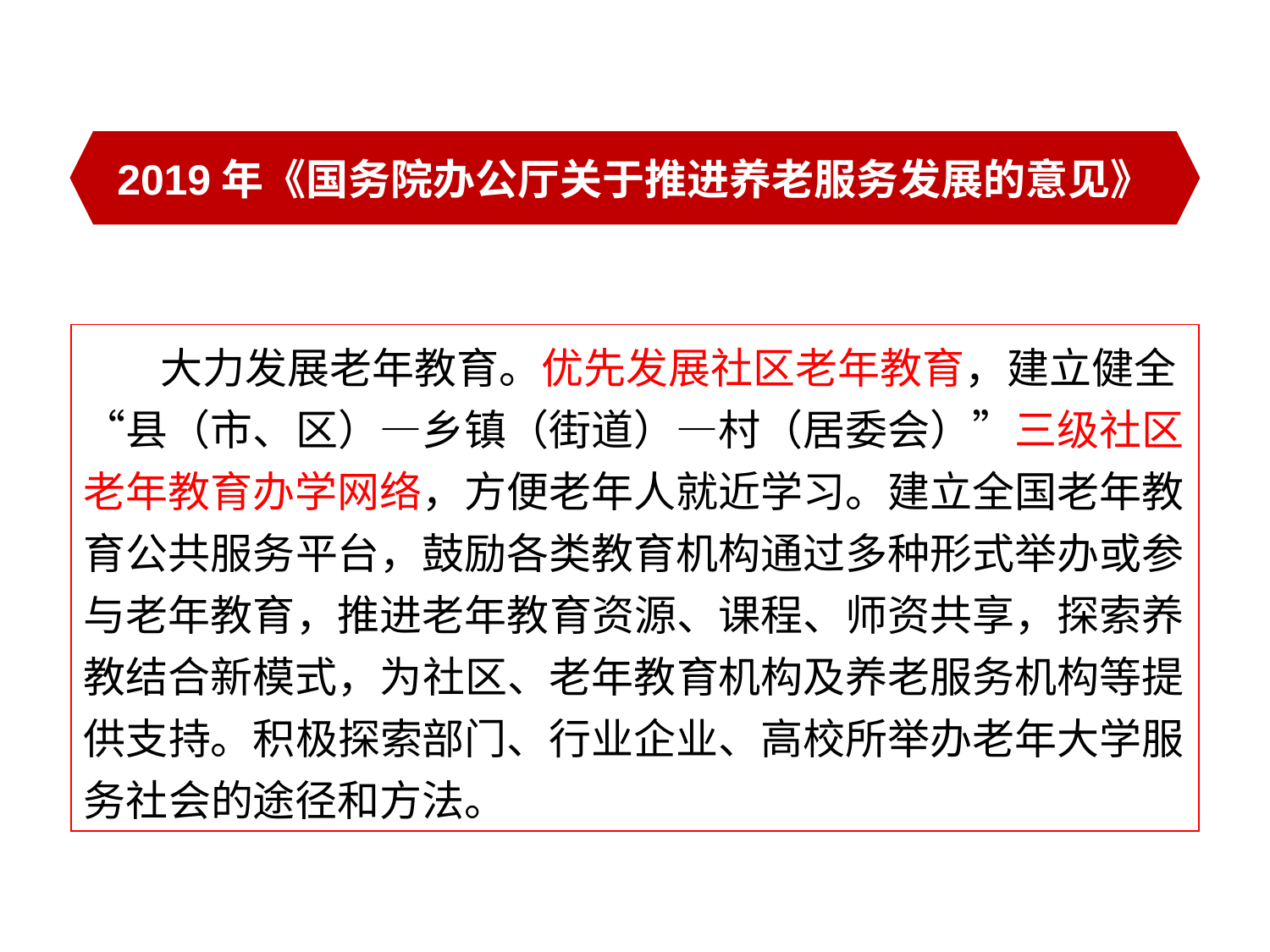

2019年《国务院办公厅关于推进养老服务发展的意见》
       大力发展老年教育。优先发展社区老年教育，建立健全“县（市、区）—乡镇（街道）—村（居委会）”三级社区老年教育办学网络，方便老年人就近学习。建立全国老年教育公共服务平台，鼓励各类教育机构通过多种形式举办或参与老年教育，推进老年教育资源、课程、师资共享，探索养教结合新模式，为社区、老年教育机构及养老服务机构等提供支持。积极探索部门、行业企业、高校所举办老年大学服务社会的途径和方法。
24